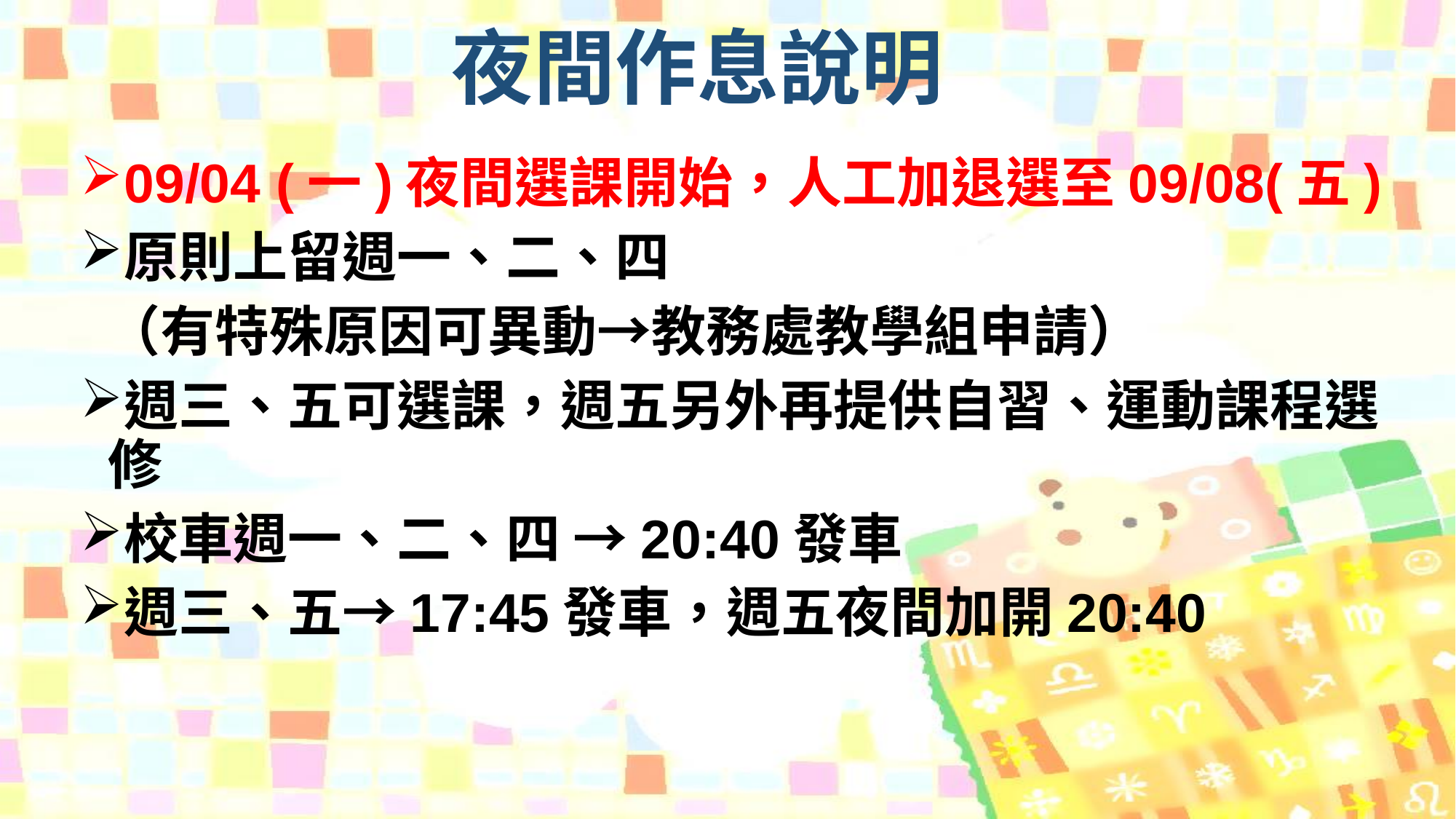

# 夜間作息說明
09/04 (一)夜間選課開始，人工加退選至09/08(五)
原則上留週一、二、四
 （有特殊原因可異動→教務處教學組申請）
週三、五可選課，週五另外再提供自習、運動課程選修
校車週一、二、四 →20:40發車
週三、五→17:45發車，週五夜間加開20:40